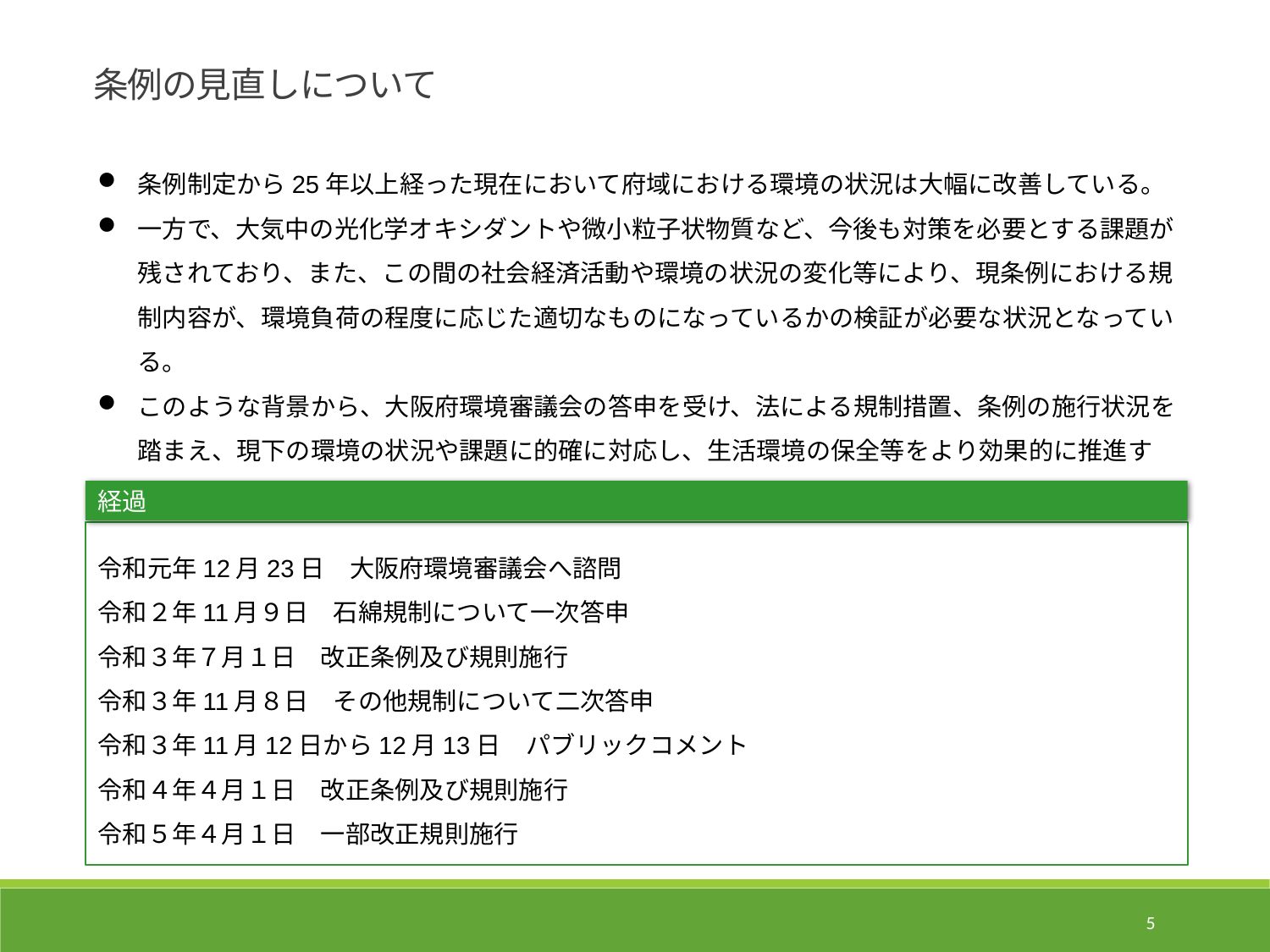

条例の見直しについて
条例制定から25年以上経った現在において府域における環境の状況は大幅に改善している。
一方で、大気中の光化学オキシダントや微小粒子状物質など、今後も対策を必要とする課題が残されており、また、この間の社会経済活動や環境の状況の変化等により、現条例における規制内容が、環境負荷の程度に応じた適切なものになっているかの検証が必要な状況となっている。
このような背景から、大阪府環境審議会の答申を受け、法による規制措置、条例の施⾏状況を踏まえ、現下の環境の状況や課題に的確に対応し、⽣活環境の保全等をより効果的に推進するため、規制の対象や⼿法を⾒直しを行った。
経過
令和元年12月23日　大阪府環境審議会へ諮問
令和２年11月９日　石綿規制について一次答申
令和３年７月１日　改正条例及び規則施行
令和３年11月８日　その他規制について二次答申
令和３年11月12日から12月13日　パブリックコメント
令和４年４月１日　改正条例及び規則施行
令和５年４月１日　一部改正規則施行
5